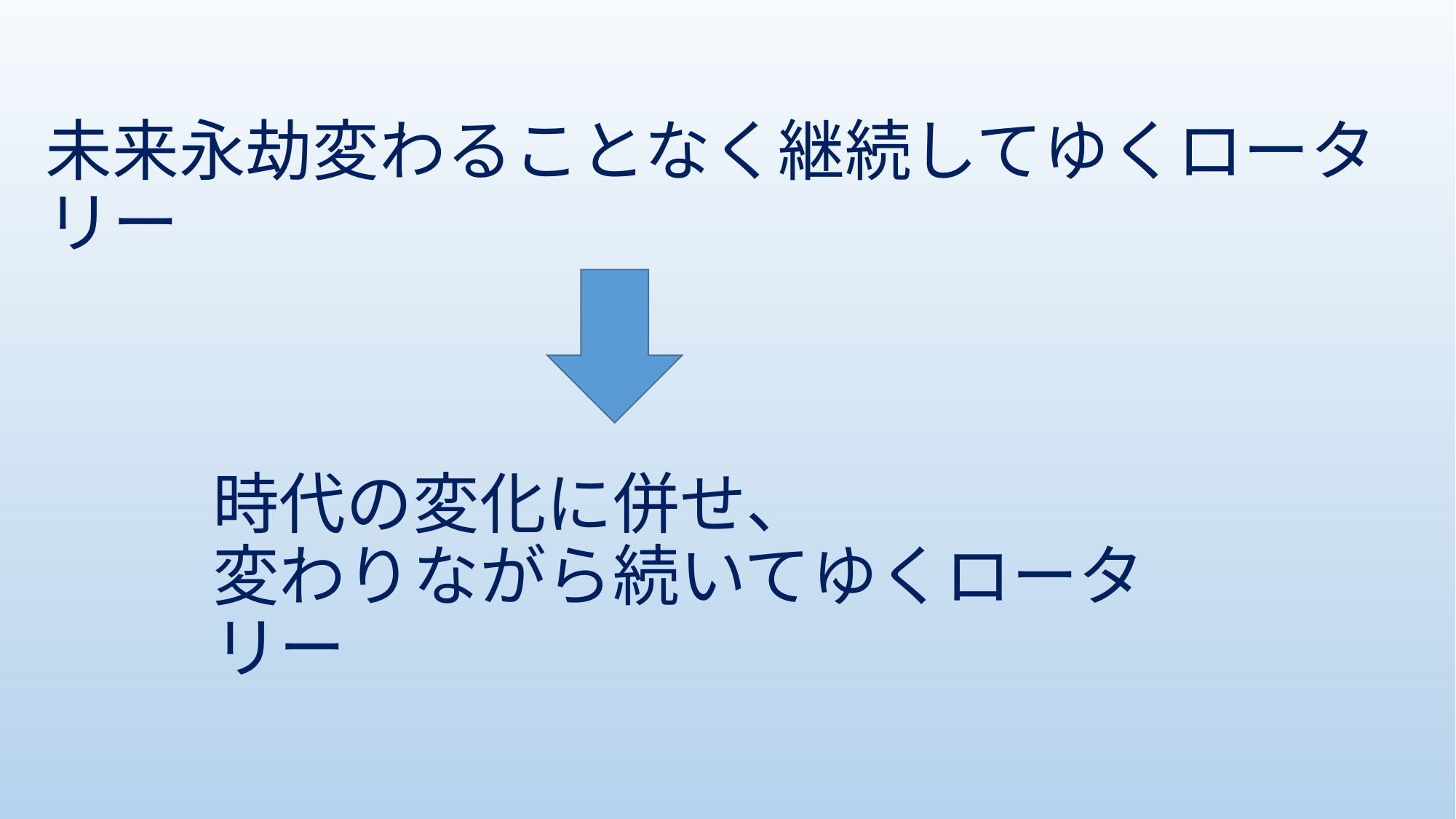

# 未来永劫変わることなく継続してゆくロータリー

時代の変化に併せ、
変わりながら続いてゆくロータリー